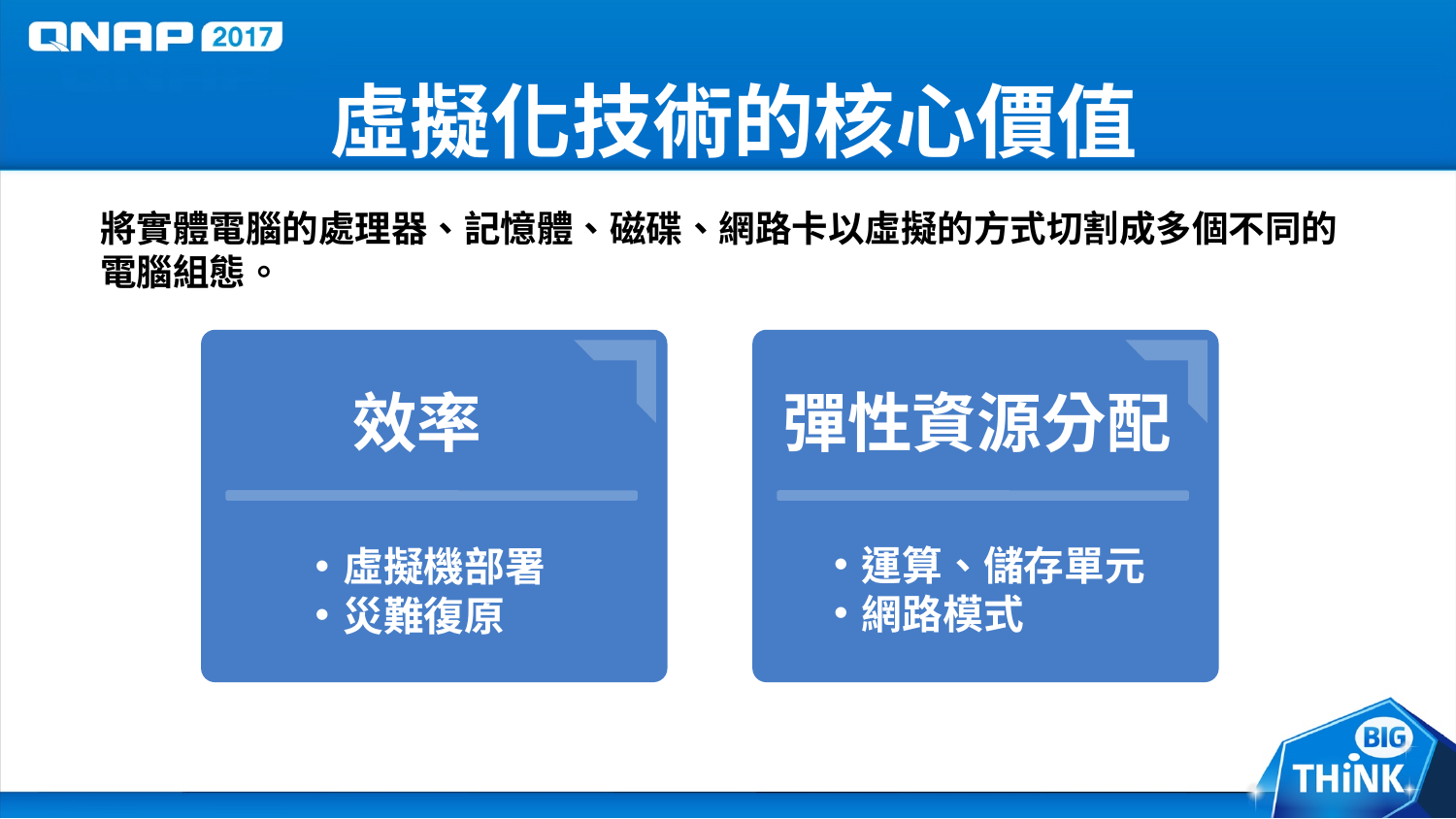

# 虛擬化技術的核心價值
將實體電腦的處理器、記憶體、磁碟、網路卡以虛擬的方式切割成多個不同的電腦組態。

效率
彈性資源分配
運算、儲存單元
網路模式
虛擬機部署
災難復原